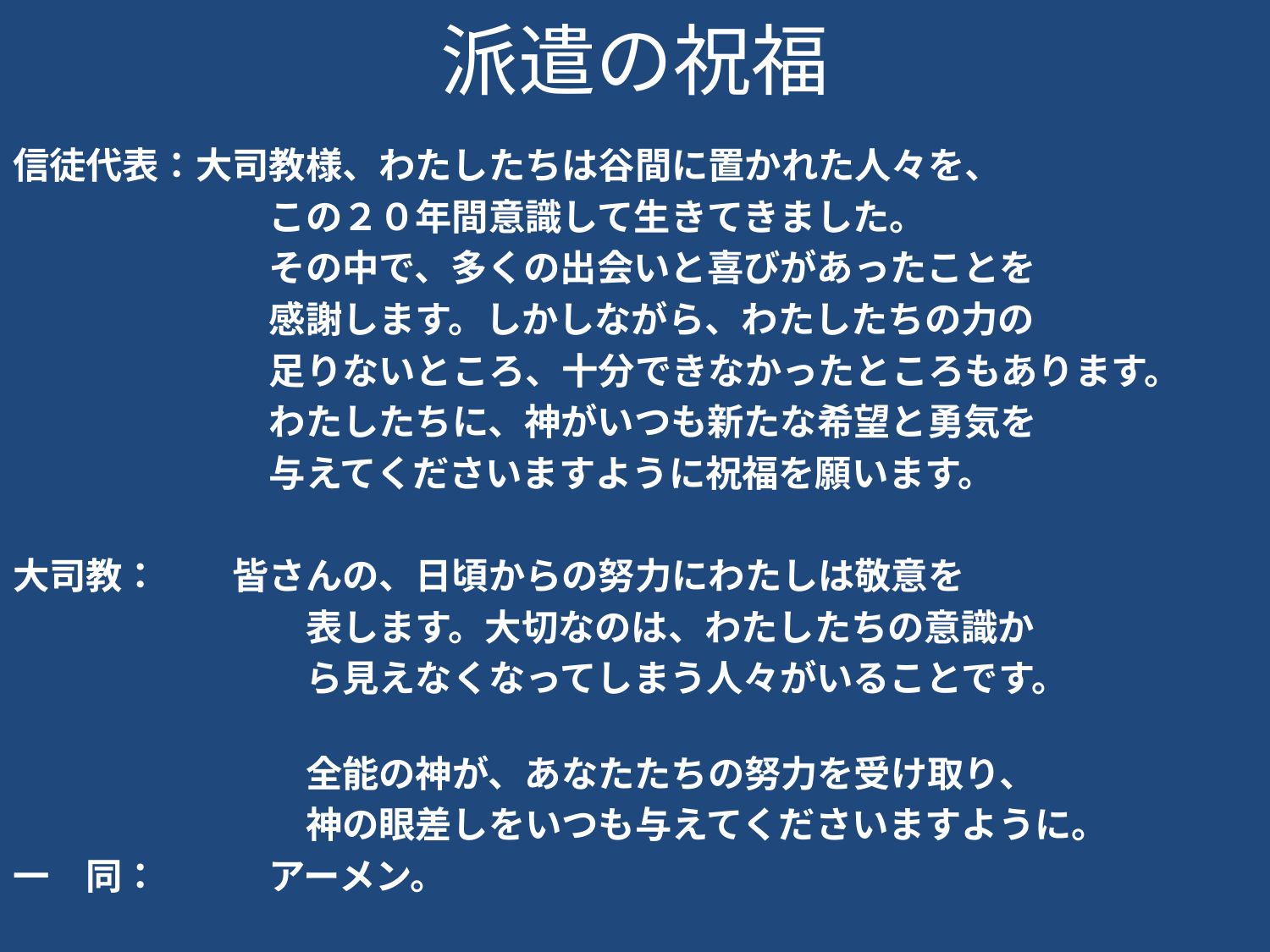

# 派遣の祝福
信徒代表：大司教様、わたしたちは谷間に置かれた人々を、
　　　　　　　この２０年間意識して生きてきました。
　　　　　　　その中で、多くの出会いと喜びがあったことを
　　　　　　　感謝します。しかしながら、わたしたちの力の
　　　　　　　足りないところ、十分できなかったところもあります。
　　　　　　　わたしたちに、神がいつも新たな希望と勇気を
　　　　　　　与えてくださいますように祝福を願います。

大司教：　　皆さんの、日頃からの努力にわたしは敬意を
　　　　　　　　表します。大切なのは、わたしたちの意識か
　　　　　　　　ら見えなくなってしまう人々がいることです。
　　　　　　　　全能の神が、あなたたちの努力を受け取り、
　　　　　　　　神の眼差しをいつも与えてくださいますように。
一　同：　　　アーメン。